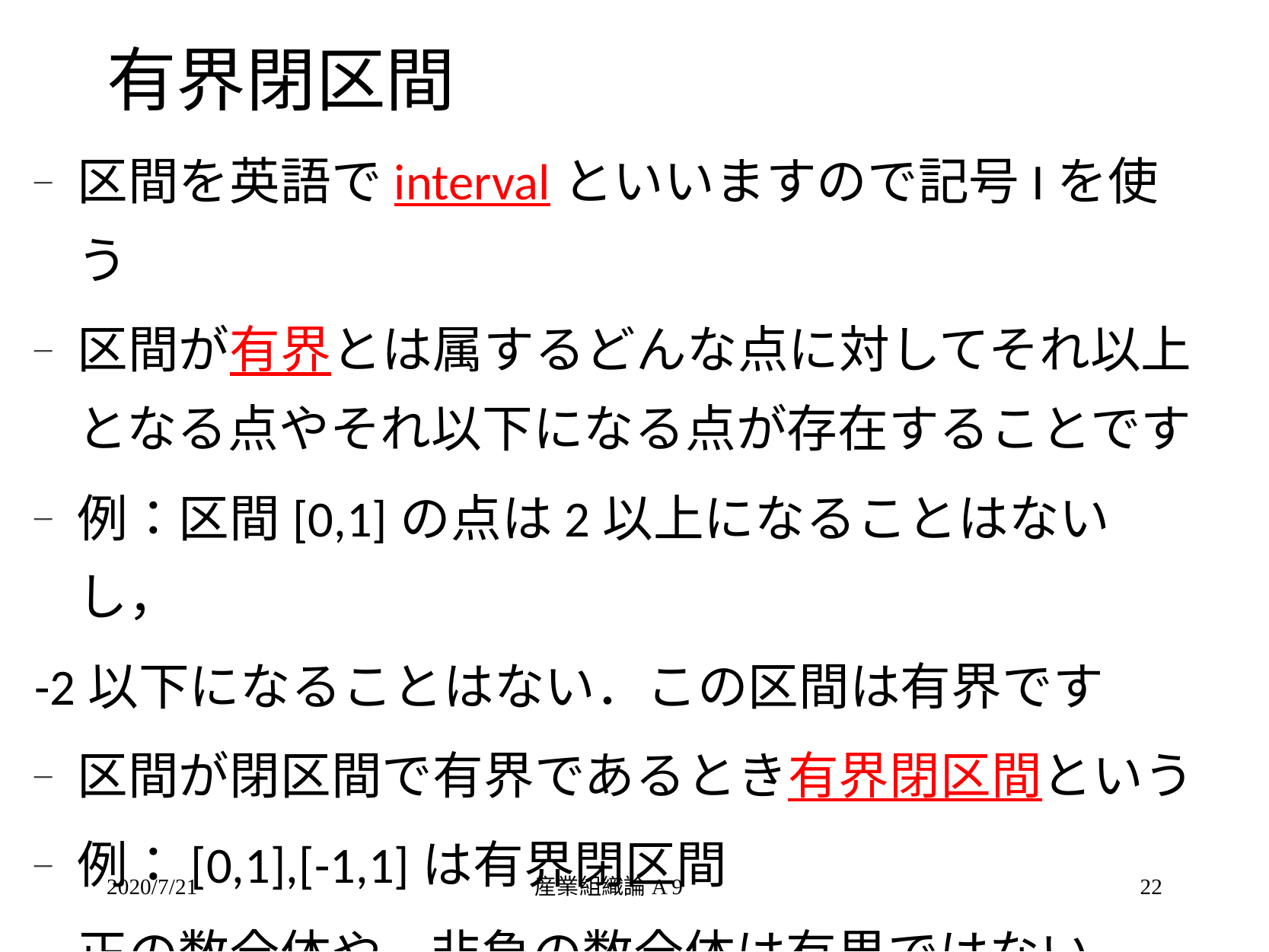

# 有界閉区間
区間を英語でintervalといいますので記号Iを使う
区間が有界とは属するどんな点に対してそれ以上となる点やそれ以下になる点が存在することです
例：区間[0,1]の点は2以上になることはないし，
-2以下になることはない．この区間は有界です
区間が閉区間で有界であるとき有界閉区間という
例：[0,1],[-1,1]は有界閉区間
正の数全体や，非負の数全体は有界ではない
2020/7/21
産業組織論A 9
22